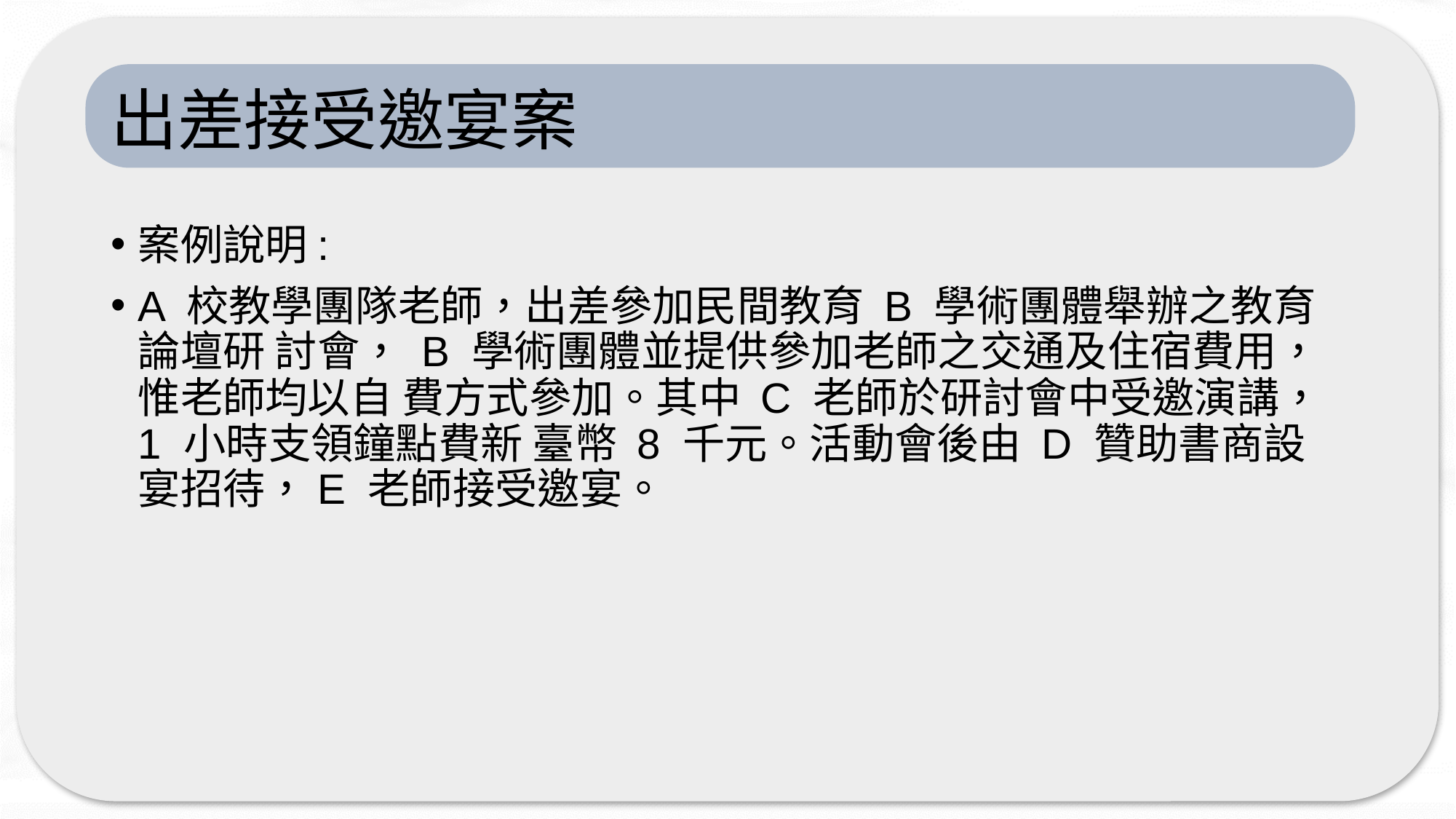

# 出差接受邀宴案

案例說明:
A 校教學團隊老師，出差參加民間教育 B 學術團體舉辦之教育論壇研 討會， B 學術團體並提供參加老師之交通及住宿費用，惟老師均以自 費方式參加。其中 C 老師於研討會中受邀演講，1 小時支領鐘點費新 臺幣 8 千元。活動會後由 D 贊助書商設宴招待，E 老師接受邀宴。